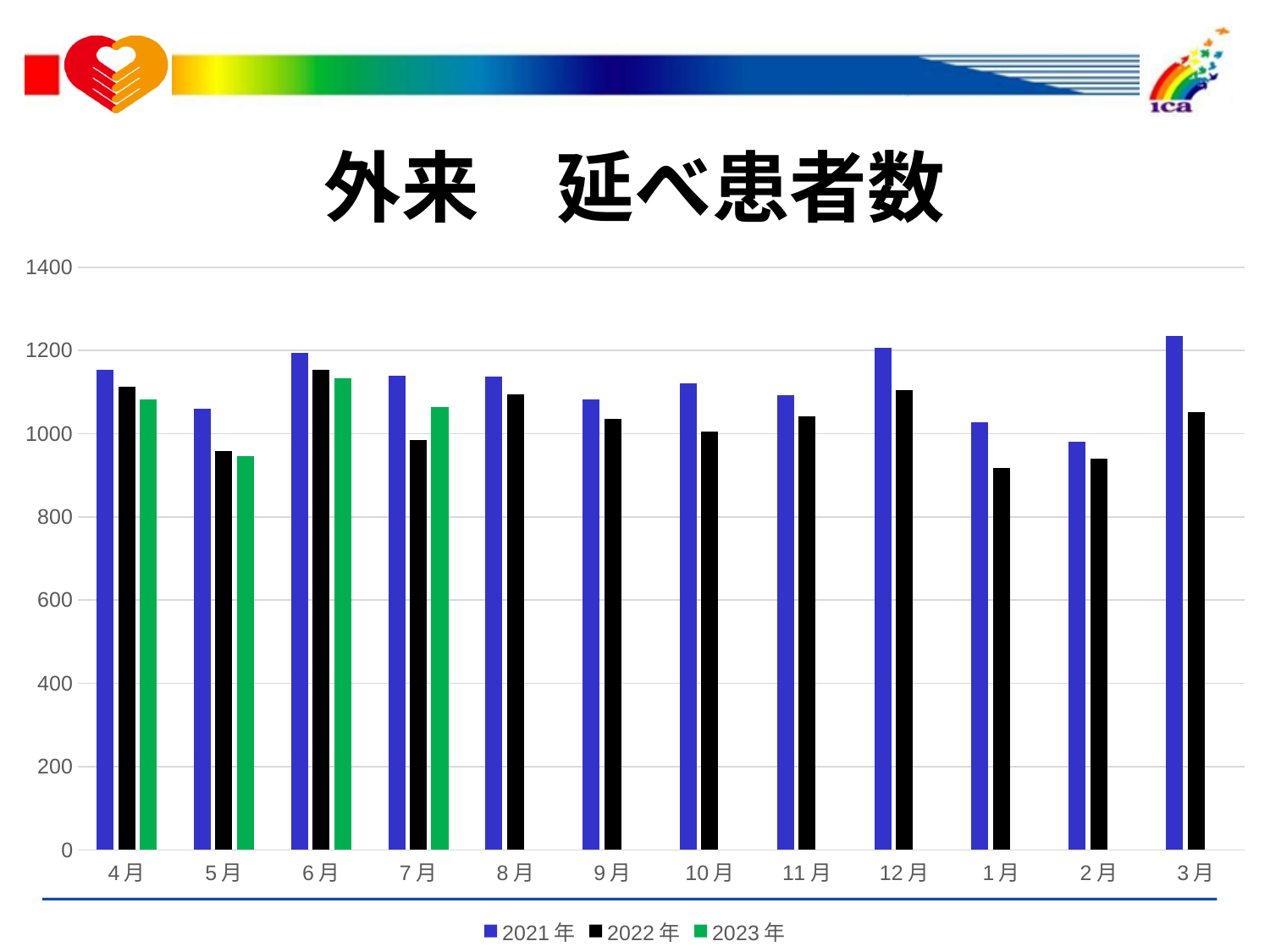

# 外来　延べ患者数

### Chart

| Category | 2021年 | 2022年 | 2023年 |
|---|---|---|---|
| 4月 | 1153.0 | 1113.0 | 1083.0 |
| 5月 | 1059.0 | 959.0 | 947.0 |
| 6月 | 1195.0 | 1154.0 | 1133.0 |
| 7月 | 1139.0 | 985.0 | 1064.0 |
| 8月 | 1137.0 | 1095.0 | None |
| 9月 | 1083.0 | 1035.0 | None |
| 10月 | 1121.0 | 1006.0 | None |
| 11月 | 1093.0 | 1041.0 | None |
| 12月 | 1206.0 | 1105.0 | None |
| 1月 | 1027.0 | 918.0 | None |
| 2月 | 981.0 | 941.0 | None |
| 3月 | 1234.0 | 1051.0 | None |